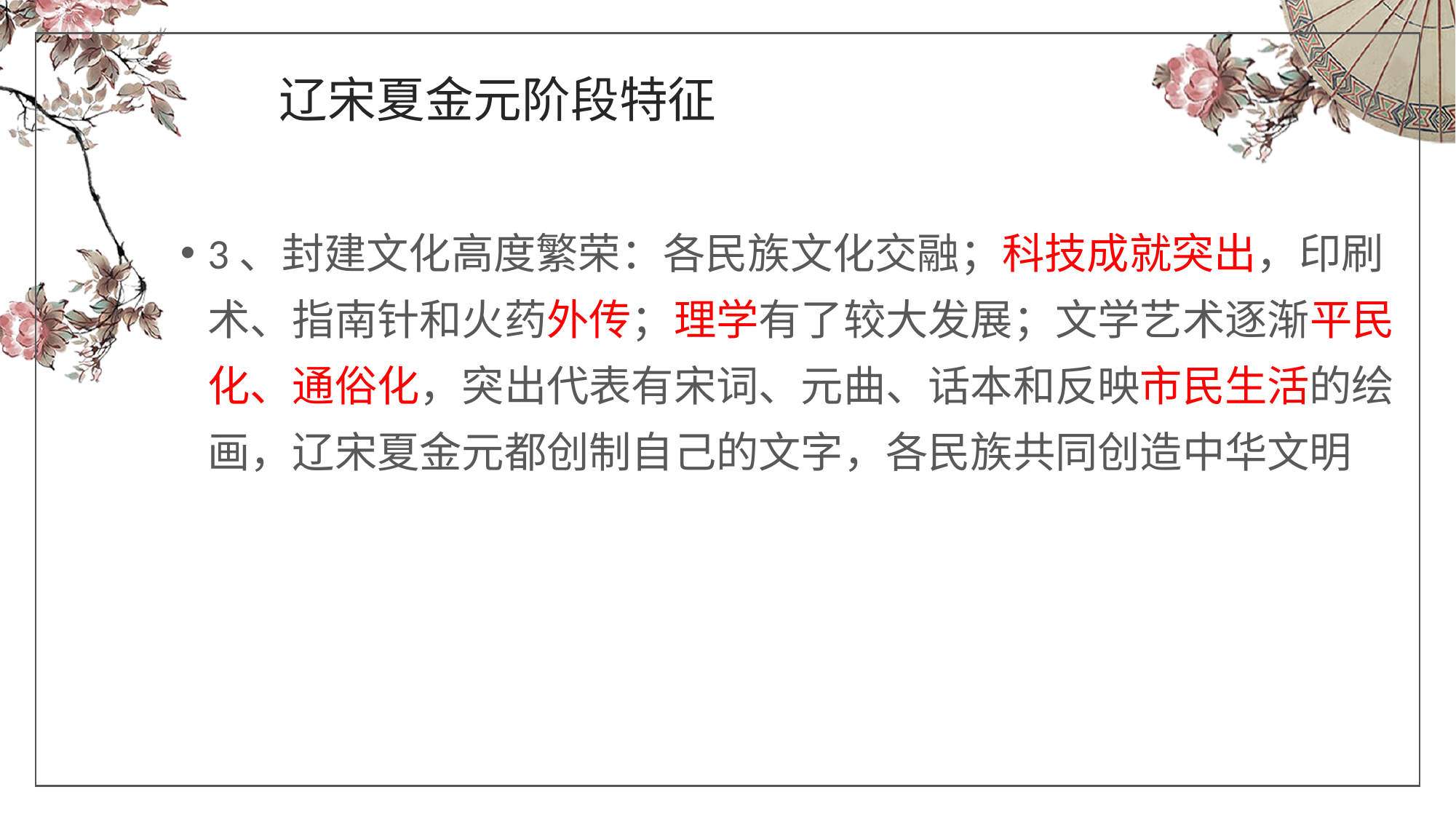

辽宋夏金元阶段特征
3、封建文化高度繁荣：各民族文化交融；科技成就突出，印刷术、指南针和火药外传；理学有了较大发展；文学艺术逐渐平民化、通俗化，突出代表有宋词、元曲、话本和反映市民生活的绘画，辽宋夏金元都创制自己的文字，各民族共同创造中华文明